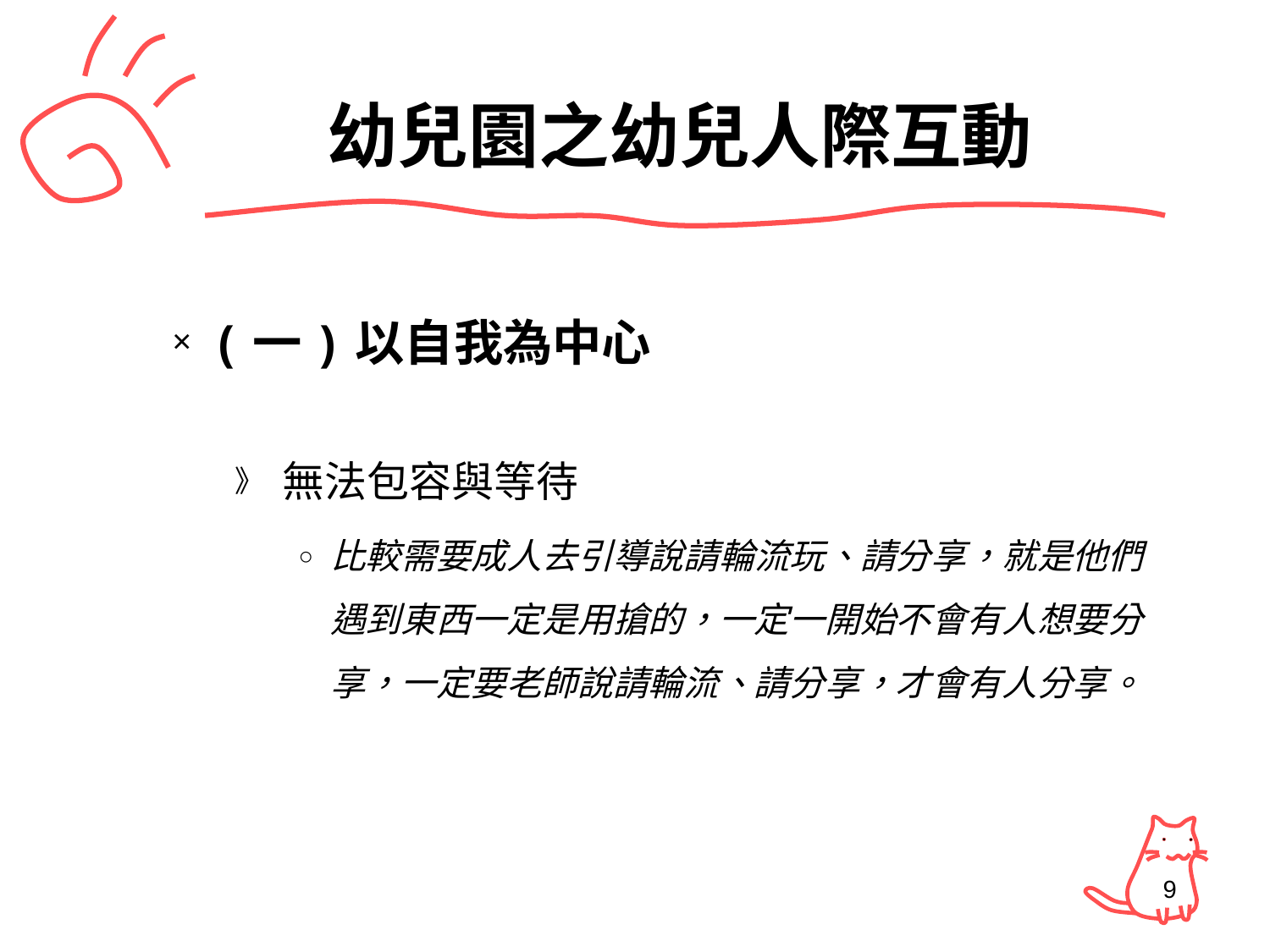

# 幼兒園之幼兒人際互動

(一)以自我為中心

無法包容與等待
比較需要成人去引導說請輪流玩、請分享，就是他們遇到東西一定是用搶的，一定一開始不會有人想要分享，一定要老師說請輪流、請分享，才會有人分享。

9